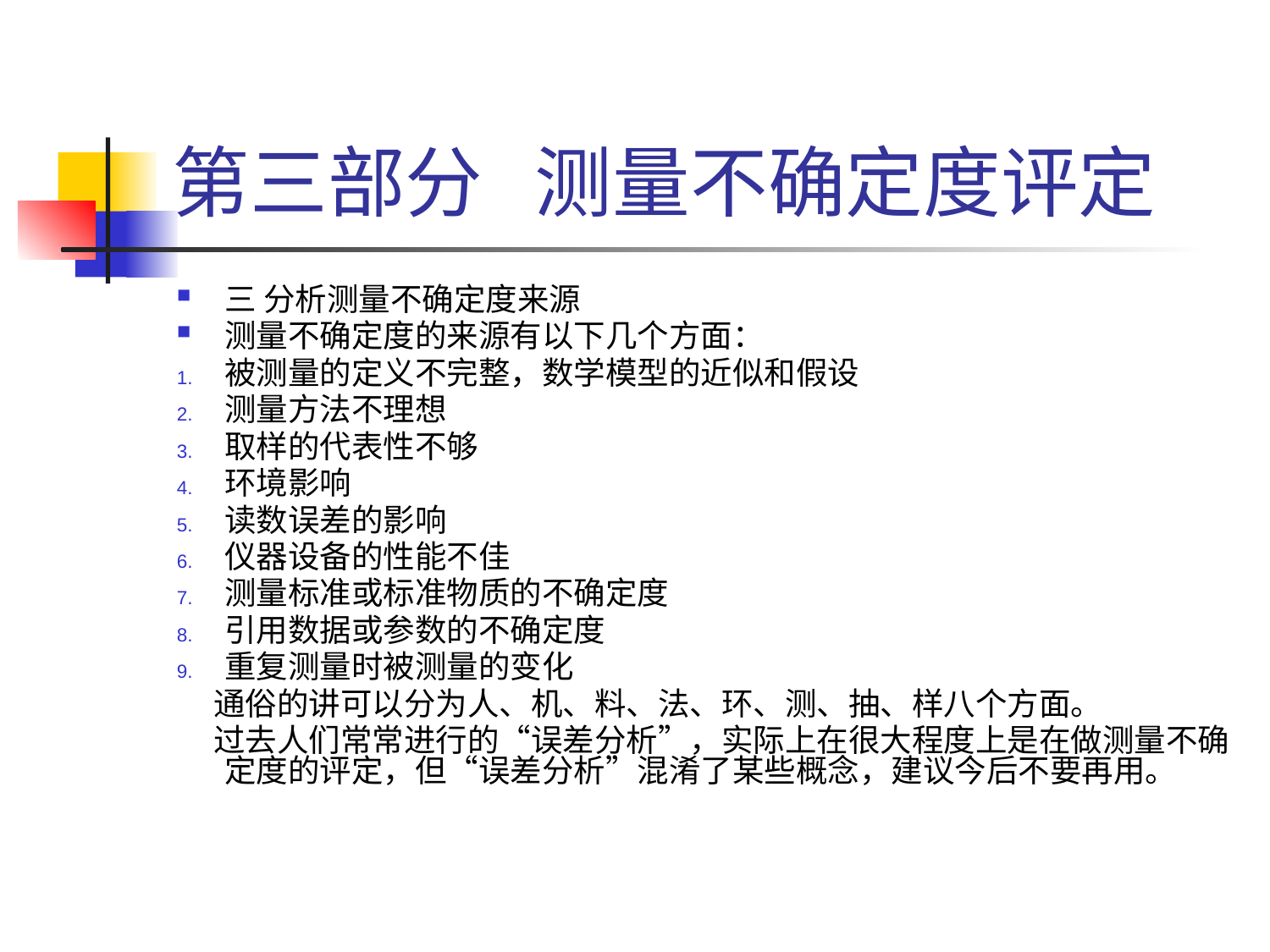

# 第三部分   测量不确定度评定
三 分析测量不确定度来源
测量不确定度的来源有以下几个方面：
被测量的定义不完整，数学模型的近似和假设
测量方法不理想
取样的代表性不够
环境影响
读数误差的影响
仪器设备的性能不佳
测量标准或标准物质的不确定度
引用数据或参数的不确定度
重复测量时被测量的变化
    通俗的讲可以分为人、机、料、法、环、测、抽、样八个方面。
    过去人们常常进行的“误差分析”，实际上在很大程度上是在做测量不确定度的评定，但“误差分析”混淆了某些概念，建议今后不要再用。